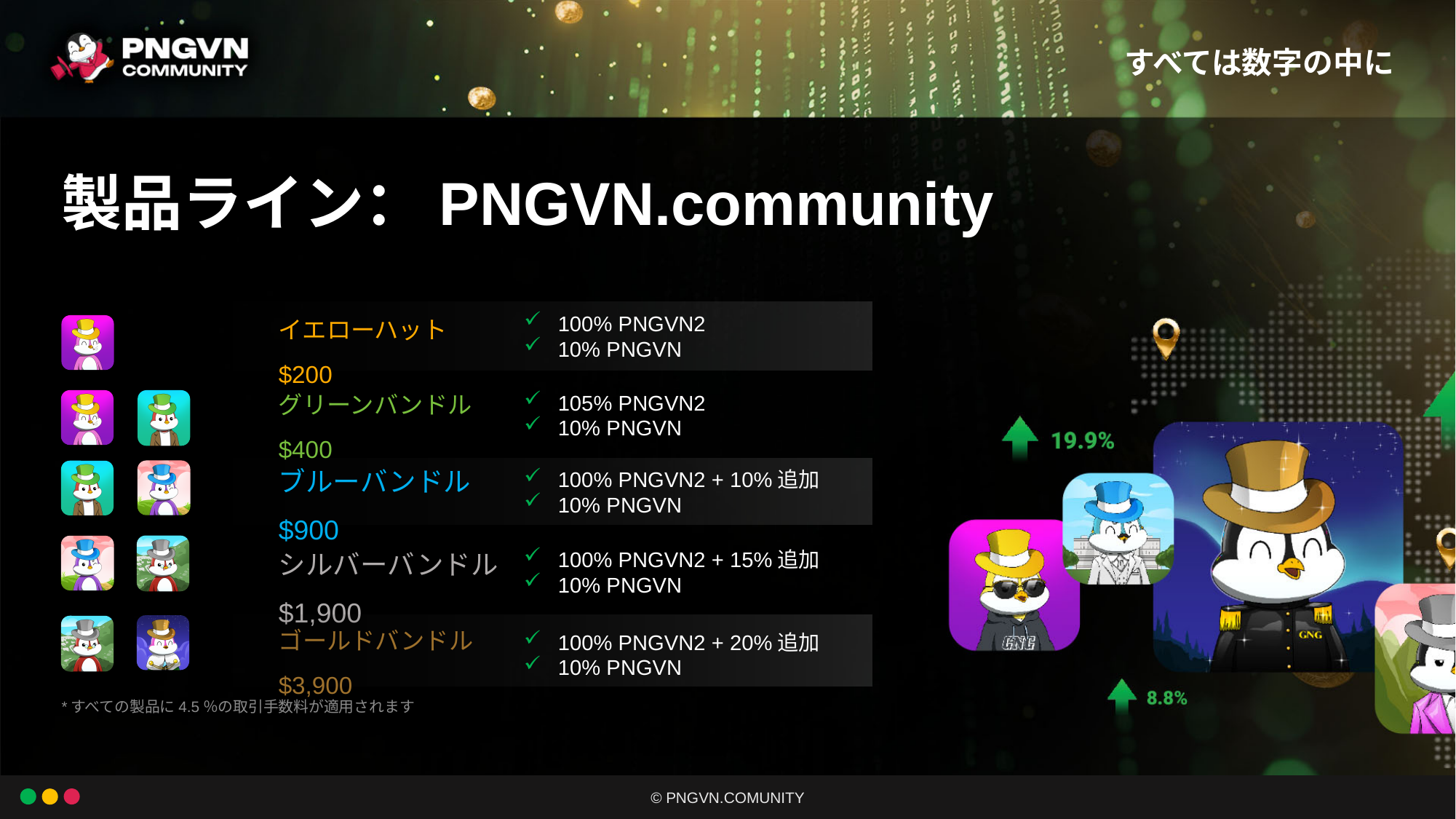

すべては数字の中に
製品ライン：PNGVN.community

100% PNGVN2
10% PNGVN
イエローハット
$200

105% PNGVN2
10% PNGVN
グリーンバンドル
$400

ブルーバンドル
$900

100% PNGVN2 + 10%追加
10% PNGVN

100% PNGVN2 + 15%追加
10% PNGVN
シルバーバンドル
$1,900

ゴールドバンドル
$3,900
100% PNGVN2 + 20%追加
10% PNGVN
*すべての製品に4.5％の取引手数料が適用されます